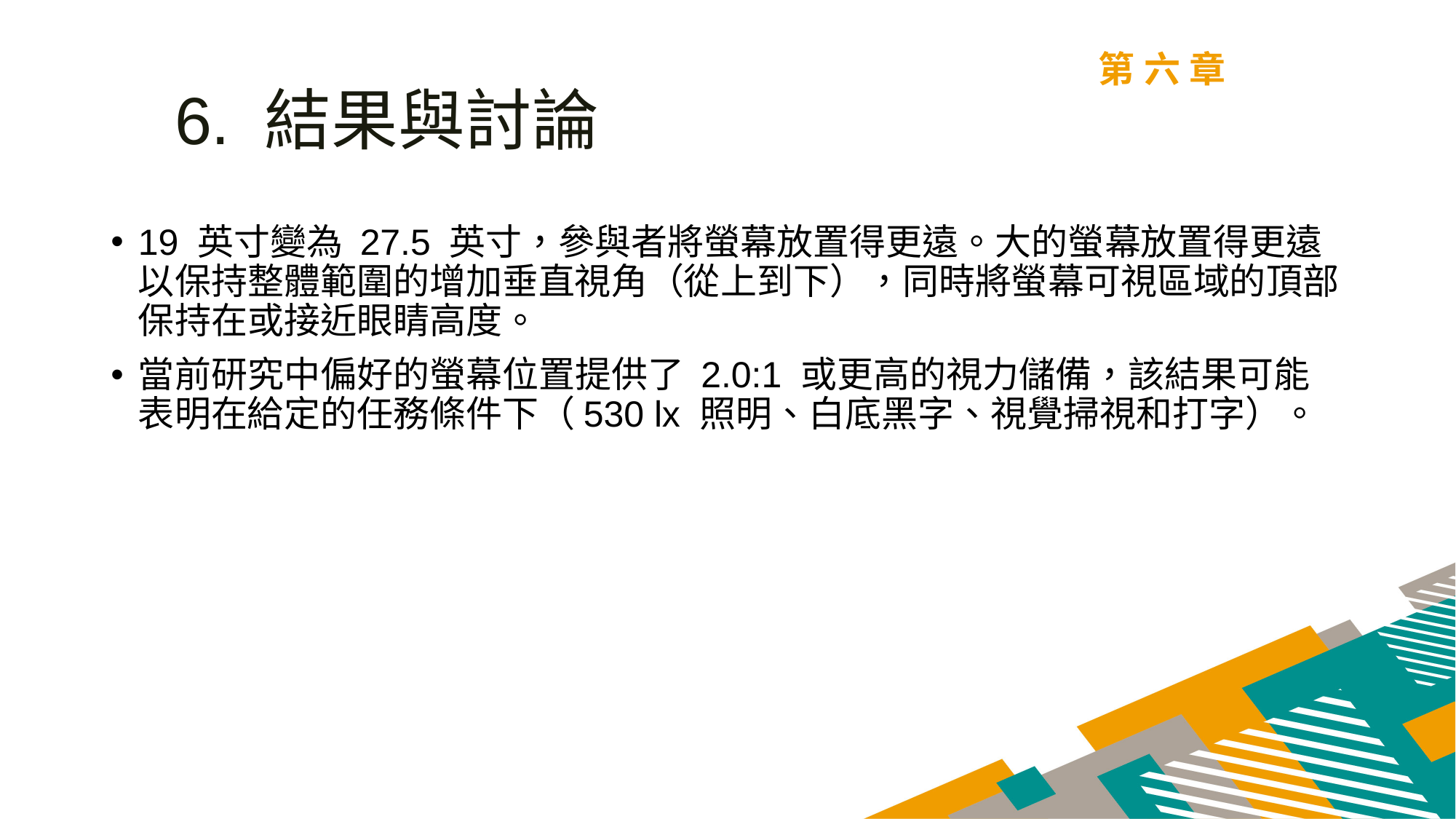

第六章
6. 結果與討論
19 英寸變為 27.5 英寸，參與者將螢幕放置得更遠。大的螢幕放置得更遠以保持整體範圍的增加垂直視角（從上到下），同時將螢幕可視區域的頂部保持在或接近眼睛高度。
當前研究中偏好的螢幕位置提供了 2.0:1 或更高的視力儲備，該結果可能表明在給定的任務條件下（530 lx 照明、白底黑字、視覺掃視和打字）。